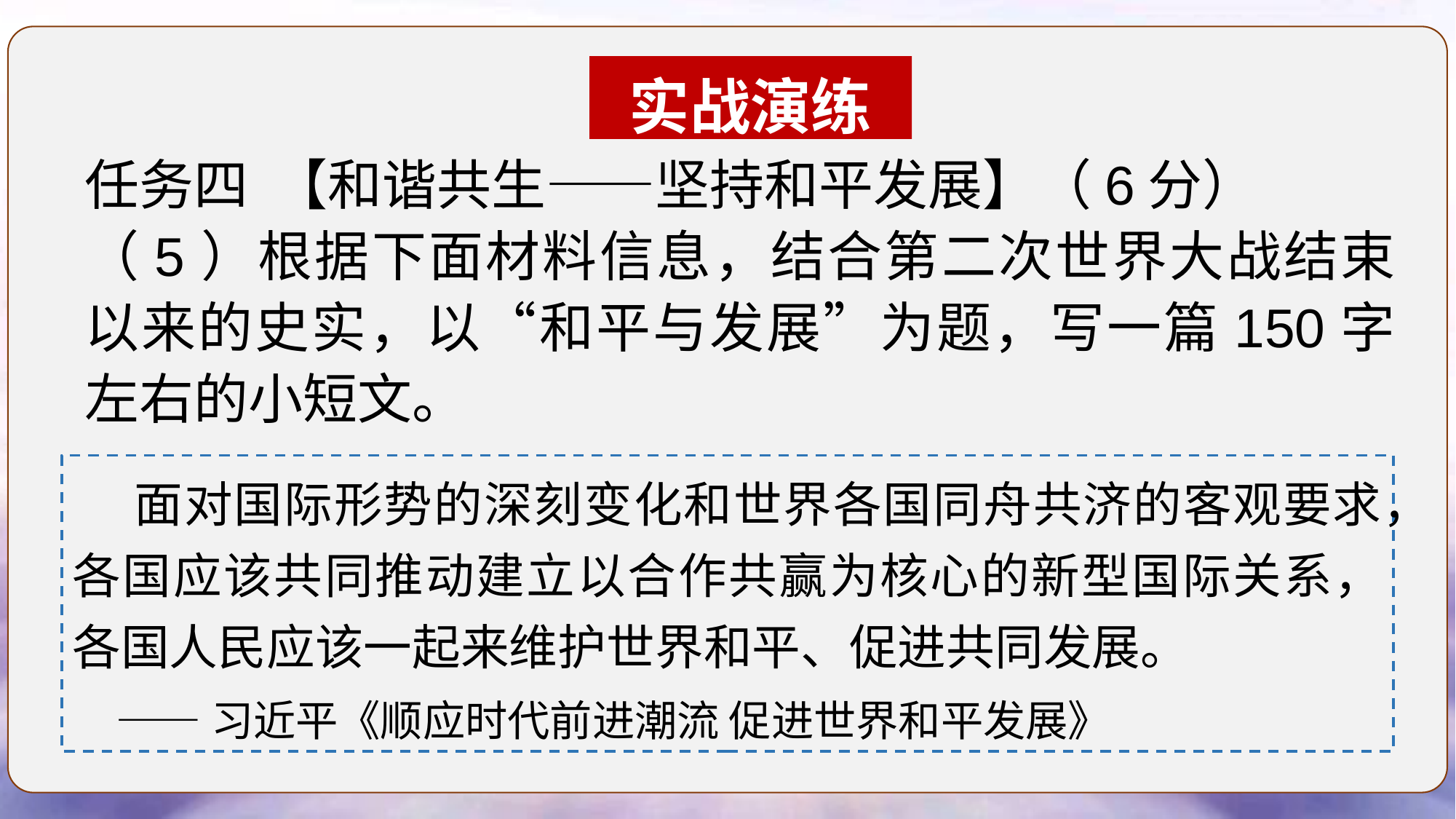

实战演练
任务四  【和谐共生——坚持和平发展】（6分）
（5）根据下面材料信息，结合第二次世界大战结束以来的史实，以“和平与发展”为题，写一篇150字左右的小短文。

    面对国际形势的深刻变化和世界各国同舟共济的客观要求，各国应该共同推动建立以合作共赢为核心的新型国际关系，各国人民应该一起来维护世界和平、促进共同发展。
    ——习近平《顺应时代前进潮流 促进世界和平发展》